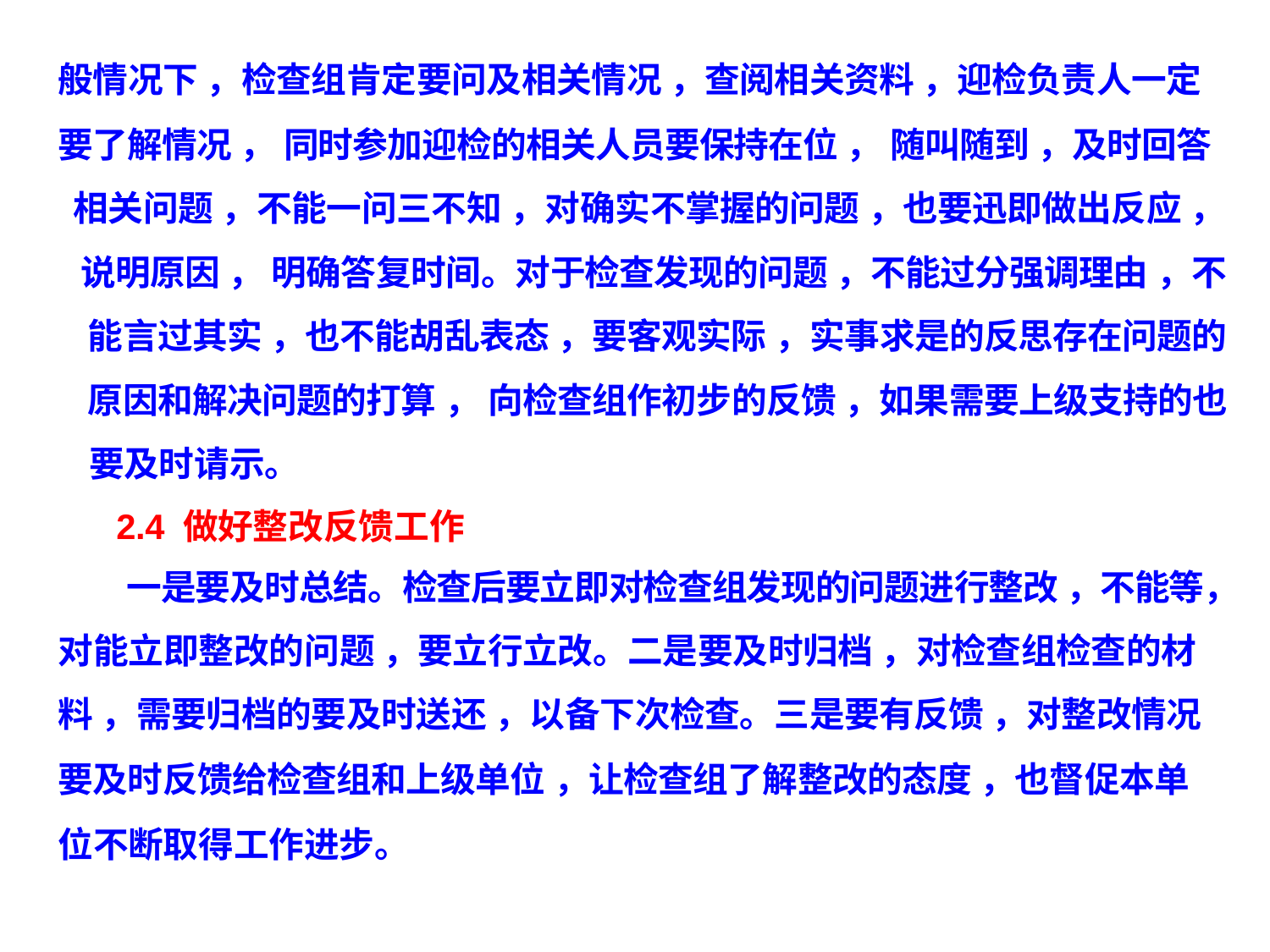

般情况下 ，检查组肯定要问及相关情况 ，查阅相关资料 ，迎检负责人一定
要了解情况 ， 同时参加迎检的相关人员要保持在位 ， 随叫随到 ，及时回答      相关问题 ，不能一问三不知 ，对确实不掌握的问题 ，也要迅即做出反应 ，     说明原因 ， 明确答复时间。对于检查发现的问题 ，不能过分强调理由 ，不      能言过其实 ，也不能胡乱表态 ，要客观实际 ，实事求是的反思存在问题的      原因和解决问题的打算 ， 向检查组作初步的反馈 ，如果需要上级支持的也      要及时请示。
2.4 做好整改反馈工作
一是要及时总结。检查后要立即对检查组发现的问题进行整改 ，不能等，
对能立即整改的问题 ，要立行立改。二是要及时归档 ，对检查组检查的材
料 ，需要归档的要及时送还 ，以备下次检查。三是要有反馈 ，对整改情况
要及时反馈给检查组和上级单位 ，让检查组了解整改的态度 ，也督促本单      位不断取得工作进步。